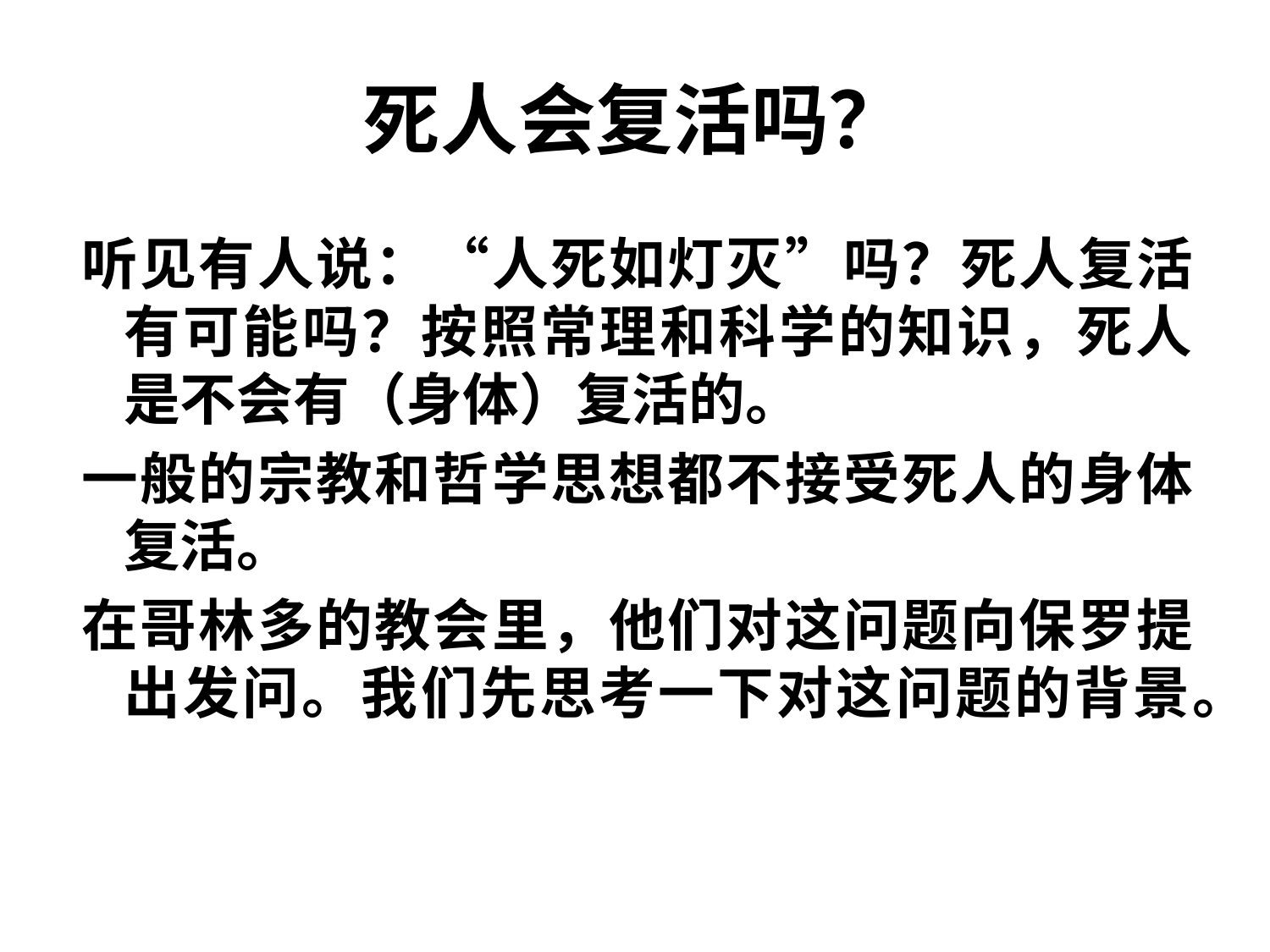

# 死人会复活吗？
听见有人说：“人死如灯灭”吗？死人复活有可能吗？按照常理和科学的知识，死人是不会有（身体）复活的。
一般的宗教和哲学思想都不接受死人的身体复活。
在哥林多的教会里，他们对这问题向保罗提出发问。我们先思考一下对这问题的背景。